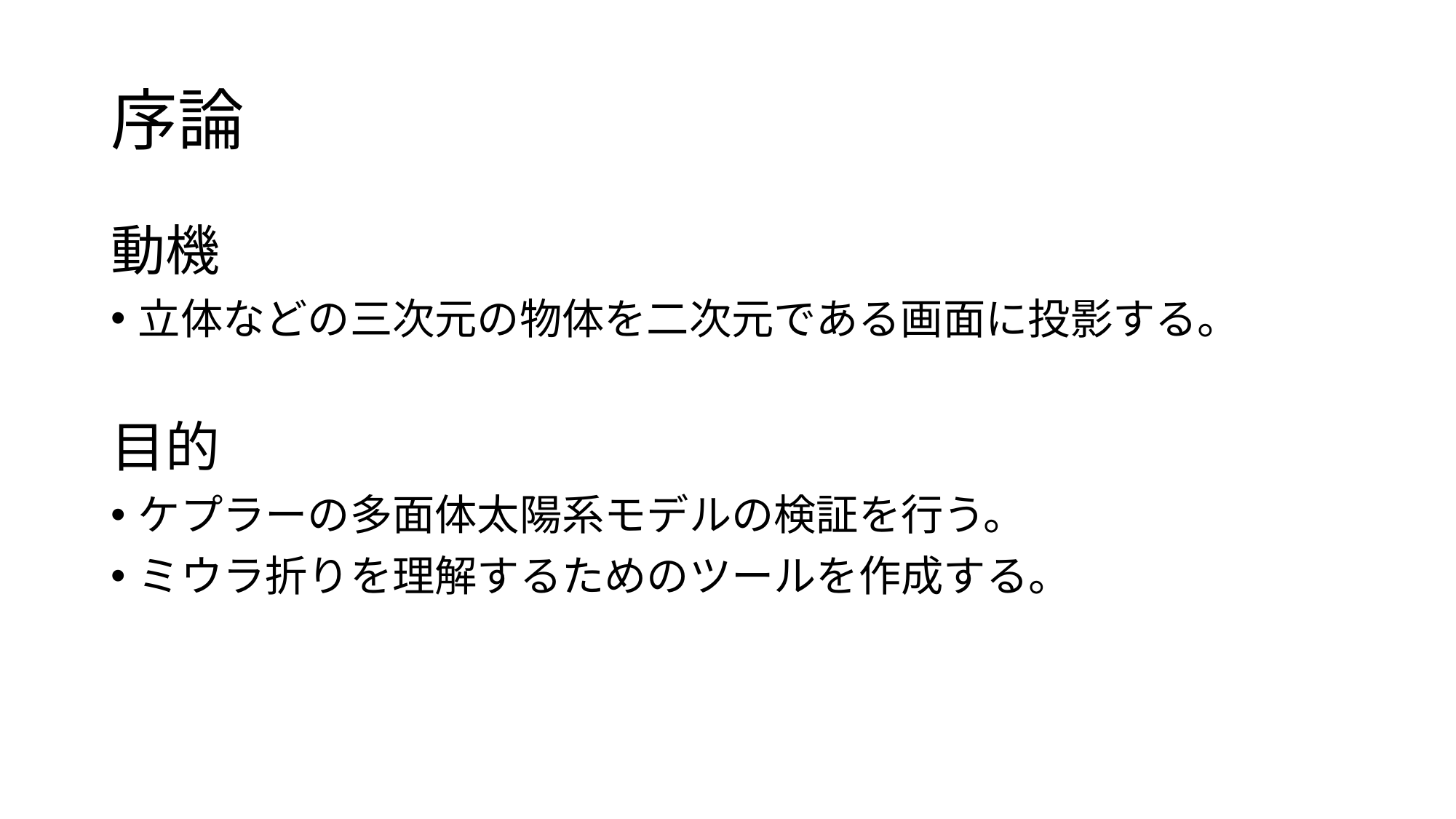

# 序論
動機
立体などの三次元の物体を二次元である画面に投影する。

目的
ケプラーの多面体太陽系モデルの検証を行う。
ミウラ折りを理解するためのツールを作成する。